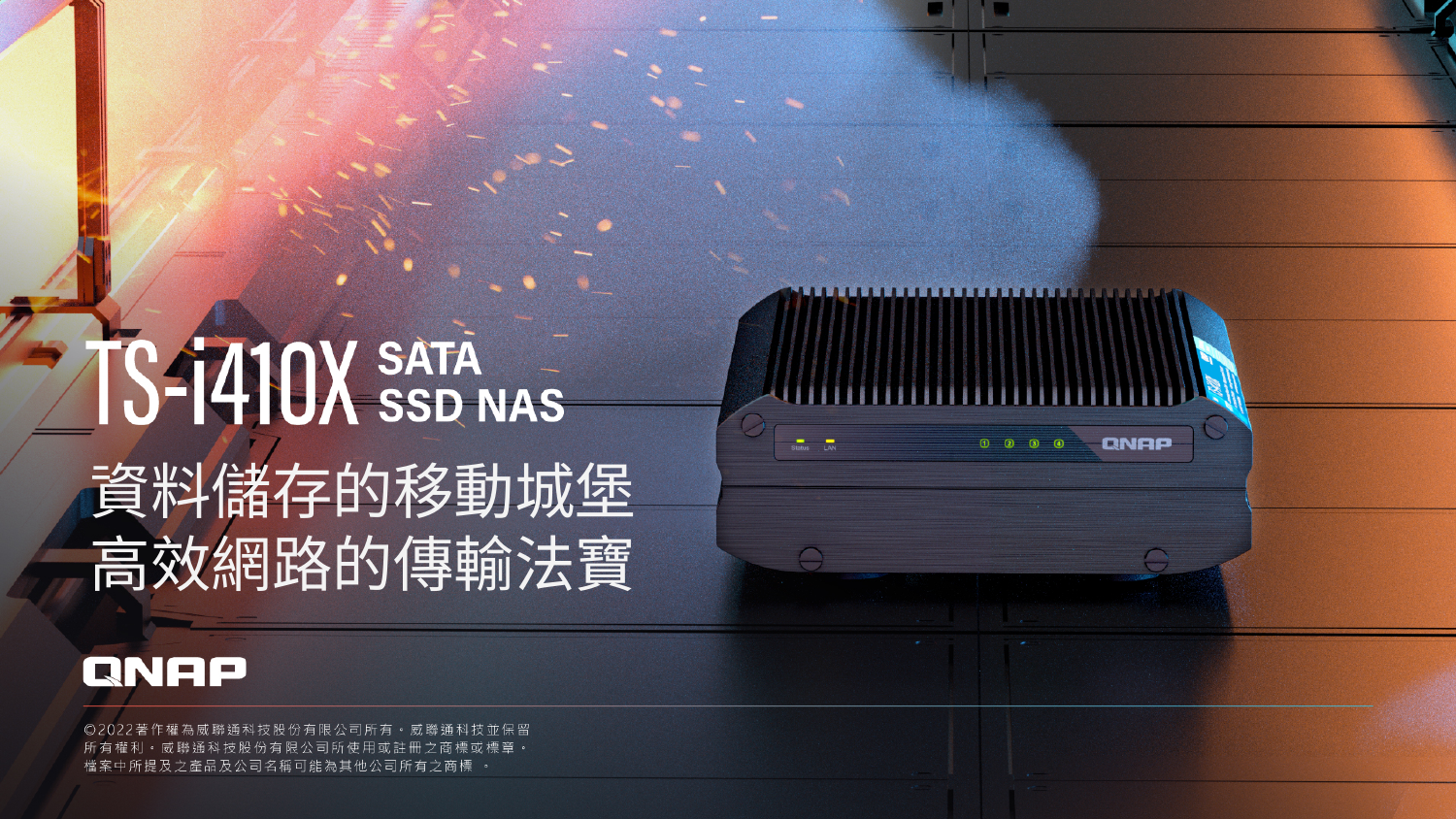

TS-873AeU系列
輕量2U短機身機架型NAS的唯一選擇
產品圖
資料儲存的移動城堡
高效網路的傳輸法寶
TS-i410X SSD NAS
資料儲存的移動城堡，高效網路的傳輸法寶